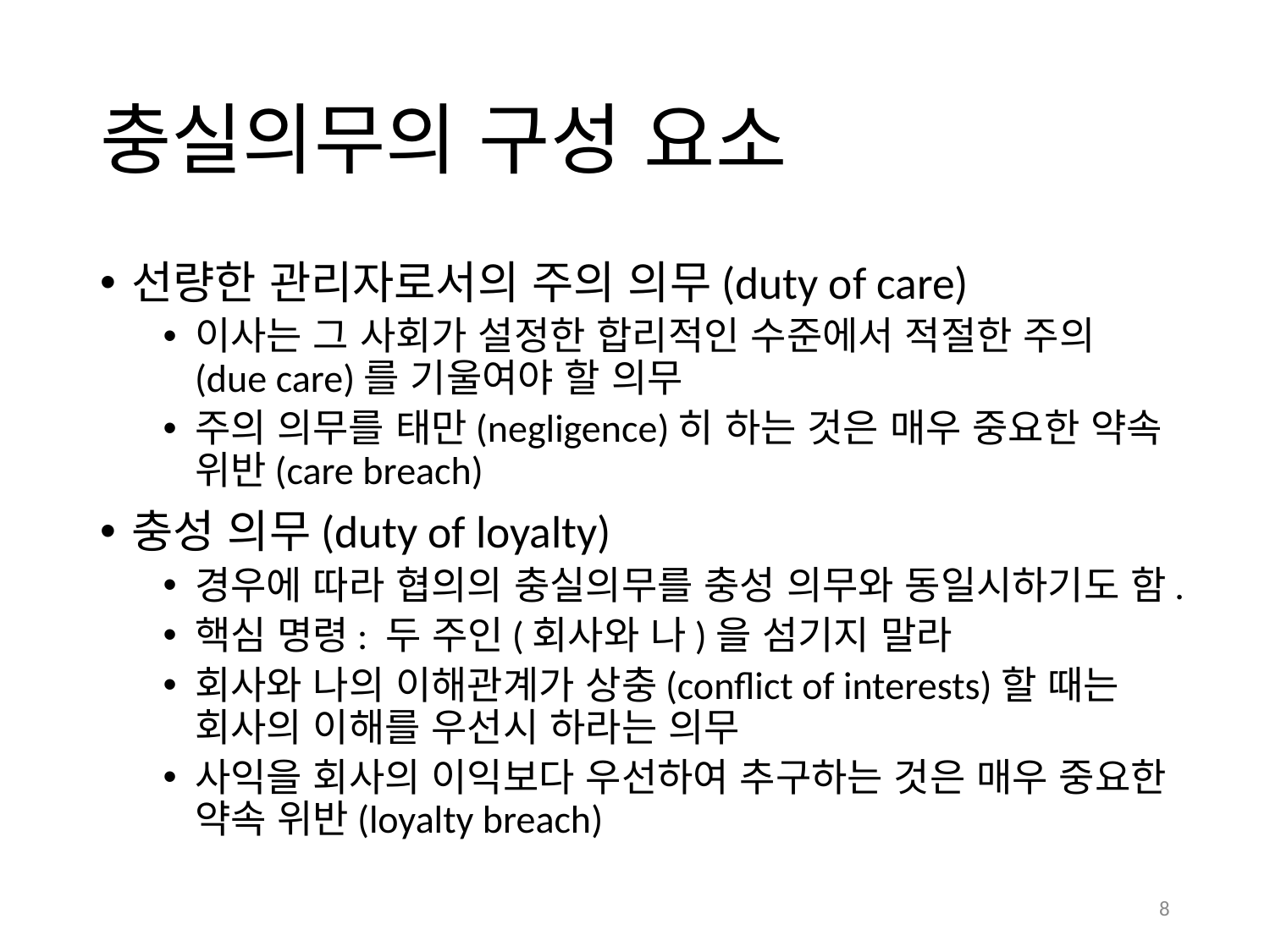

# 충실의무의 구성 요소
선량한 관리자로서의 주의 의무(duty of care)
이사는 그 사회가 설정한 합리적인 수준에서 적절한 주의(due care)를 기울여야 할 의무
주의 의무를 태만(negligence)히 하는 것은 매우 중요한 약속 위반(care breach)
충성 의무(duty of loyalty)
경우에 따라 협의의 충실의무를 충성 의무와 동일시하기도 함.
핵심 명령: 두 주인(회사와 나)을 섬기지 말라
회사와 나의 이해관계가 상충(conflict of interests)할 때는 회사의 이해를 우선시 하라는 의무
사익을 회사의 이익보다 우선하여 추구하는 것은 매우 중요한 약속 위반(loyalty breach)
8